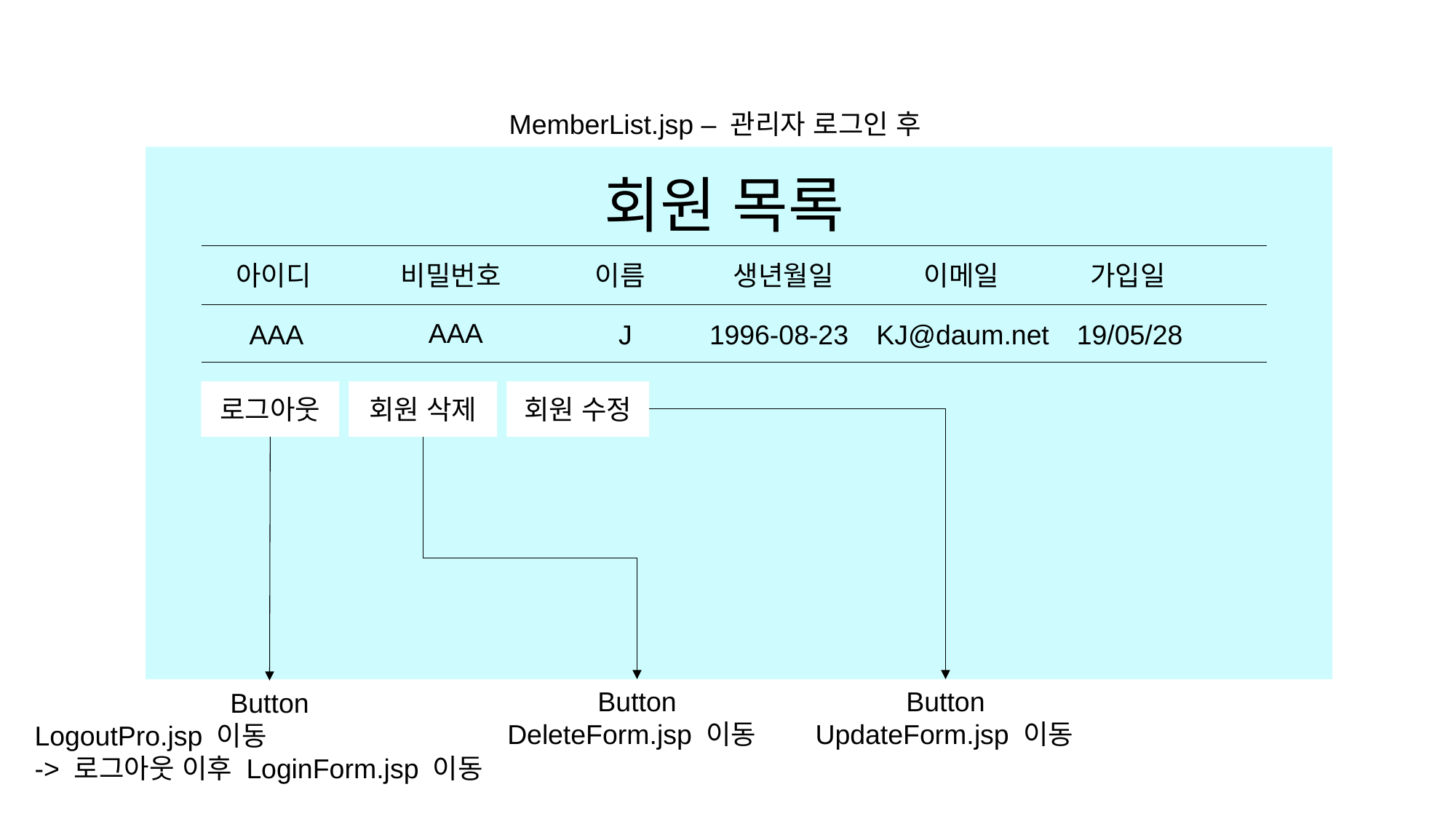

MemberList.jsp – 관리자 로그인 후

회원 목록
아이디
비밀번호
이름
생년월일
이메일
가입일
AAA
AAA
J
1996-08-23
KJ@daum.net
19/05/28
로그아웃
회원 삭제
회원 수정
Button
DeleteForm.jsp 이동
Button
UpdateForm.jsp 이동
Button
LogoutPro.jsp 이동
-> 로그아웃 이후 LoginForm.jsp 이동